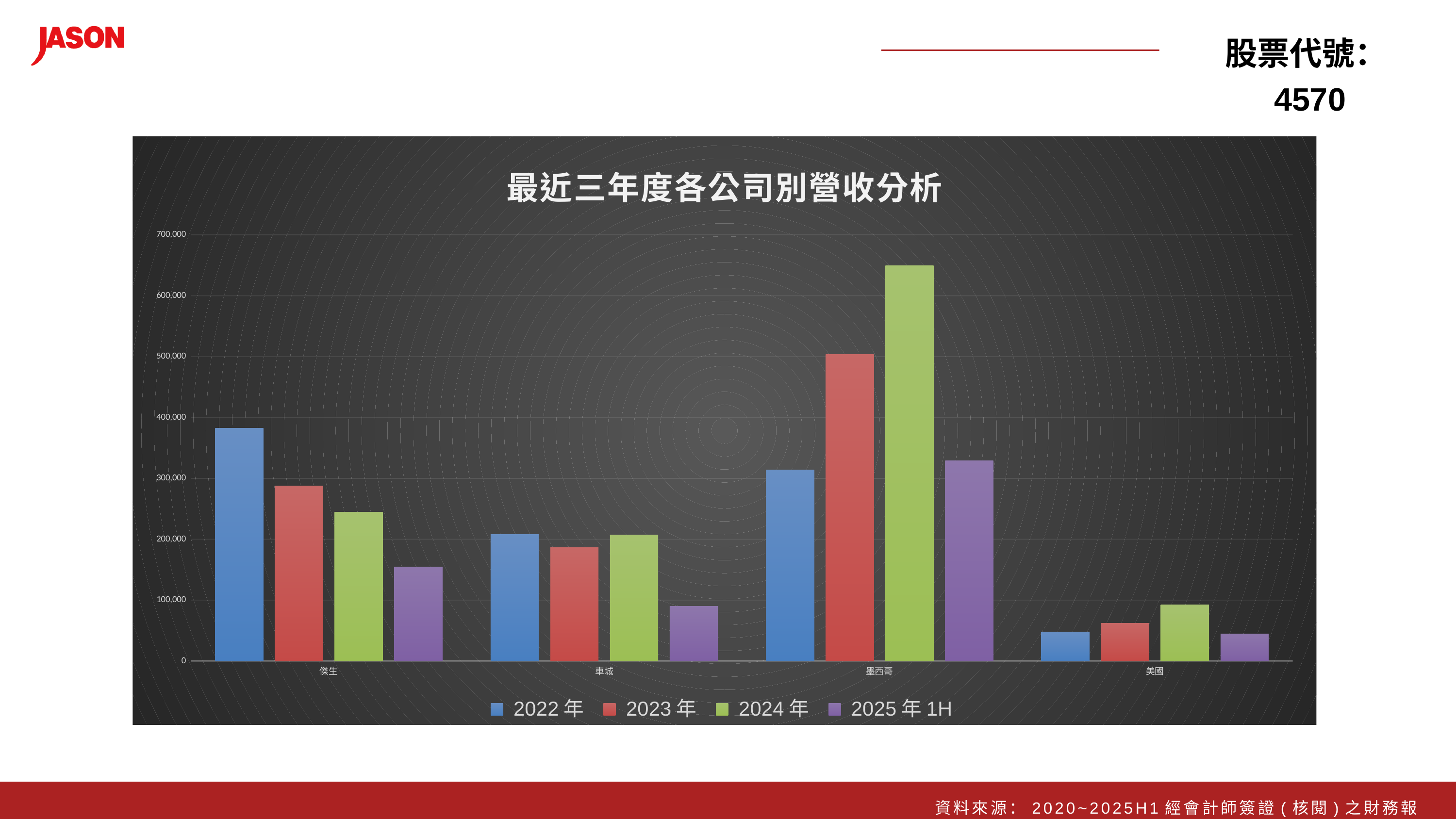

股票代號：4570

### Chart: 最近三年度各公司別營收分析

| Category |  2022年  |  2023年  |  2024年  |  2025年1H  |
|---|---|---|---|---|
| 傑生 | 382648.0 | 287946.0 | 244938.0 | 154139.0 |
| 車城 | 208103.0 | 186541.0 | 207005.0 | 89793.0 |
| 墨西哥 | 313887.0 | 503916.0 | 649571.0 | 328803.0 |
| 美國 | 47679.0 | 62199.0 | 92034.0 | 44717.0 |
資料來源：2020~2025H1經會計師簽證(核閱)之財務報告